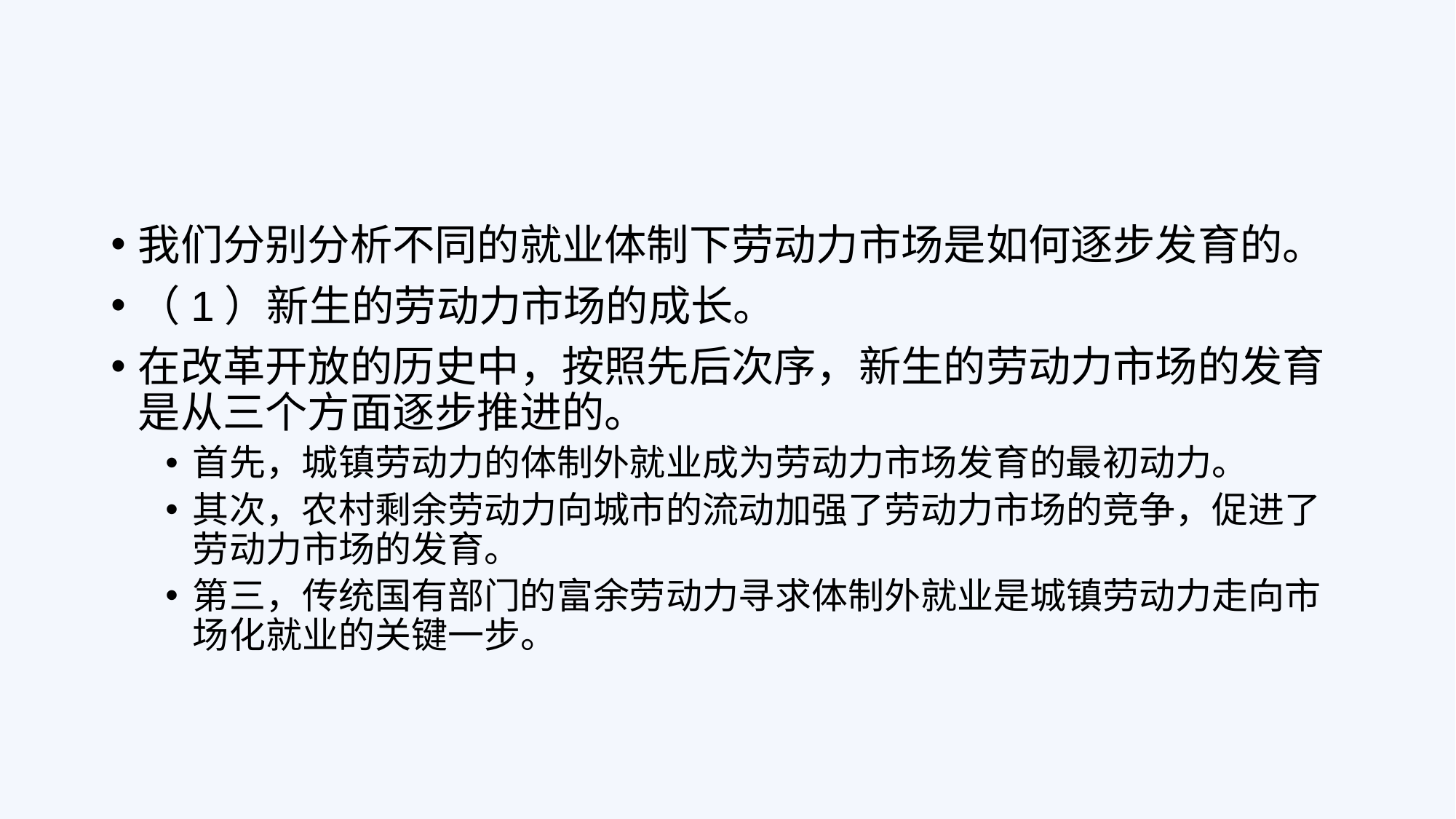

#
我们分别分析不同的就业体制下劳动力市场是如何逐步发育的。
（1）新生的劳动力市场的成长。
在改革开放的历史中，按照先后次序，新生的劳动力市场的发育是从三个方面逐步推进的。
首先，城镇劳动力的体制外就业成为劳动力市场发育的最初动力。
其次，农村剩余劳动力向城市的流动加强了劳动力市场的竞争，促进了劳动力市场的发育。
第三，传统国有部门的富余劳动力寻求体制外就业是城镇劳动力走向市场化就业的关键一步。